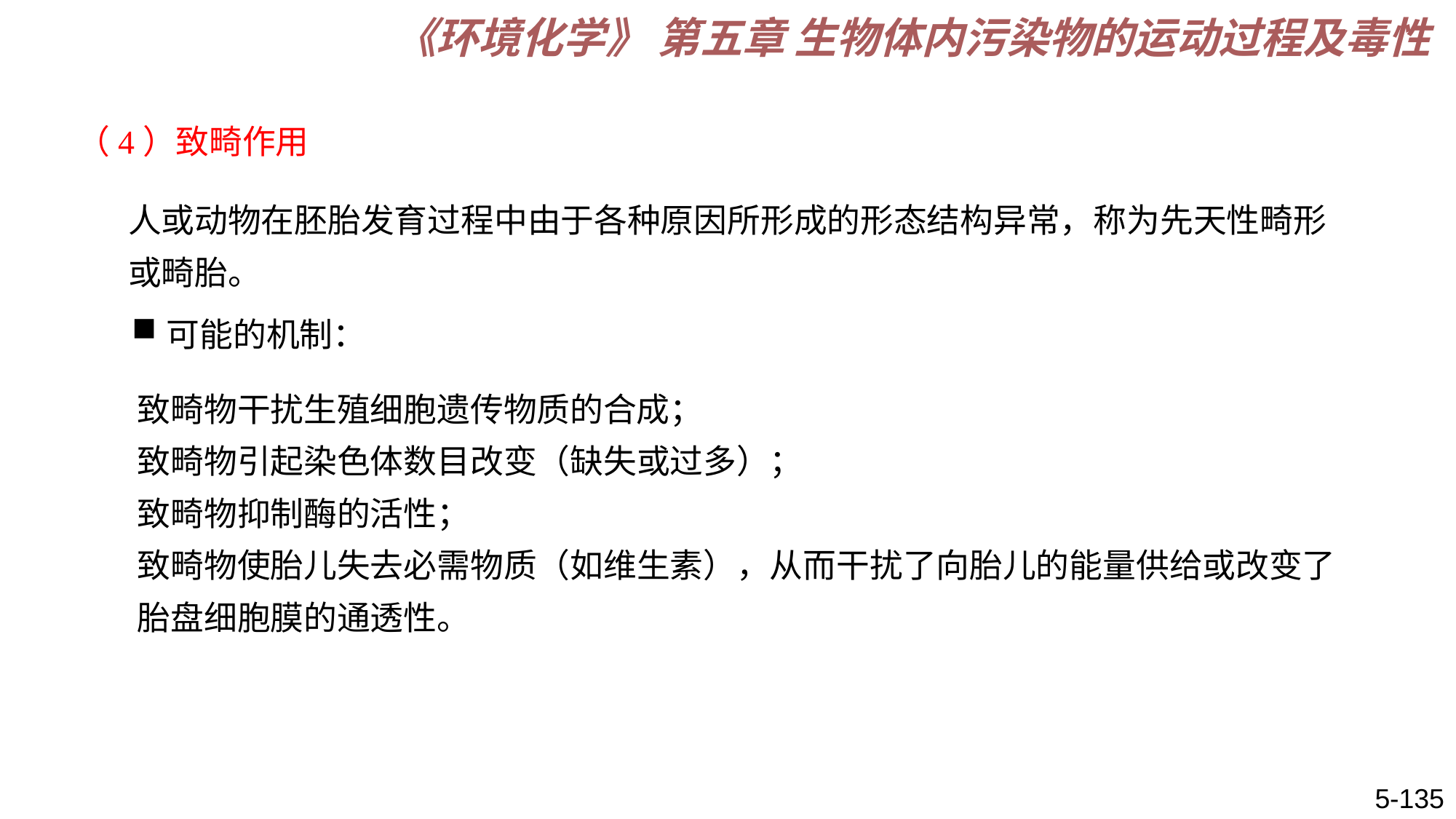

《环境化学》 第五章 生物体内污染物的运动过程及毒性
（4）致畸作用
人或动物在胚胎发育过程中由于各种原因所形成的形态结构异常，称为先天性畸形或畸胎。
可能的机制：
致畸物干扰生殖细胞遗传物质的合成；
致畸物引起染色体数目改变（缺失或过多）；
致畸物抑制酶的活性；
致畸物使胎儿失去必需物质（如维生素），从而干扰了向胎儿的能量供给或改变了
胎盘细胞膜的通透性。
5-135